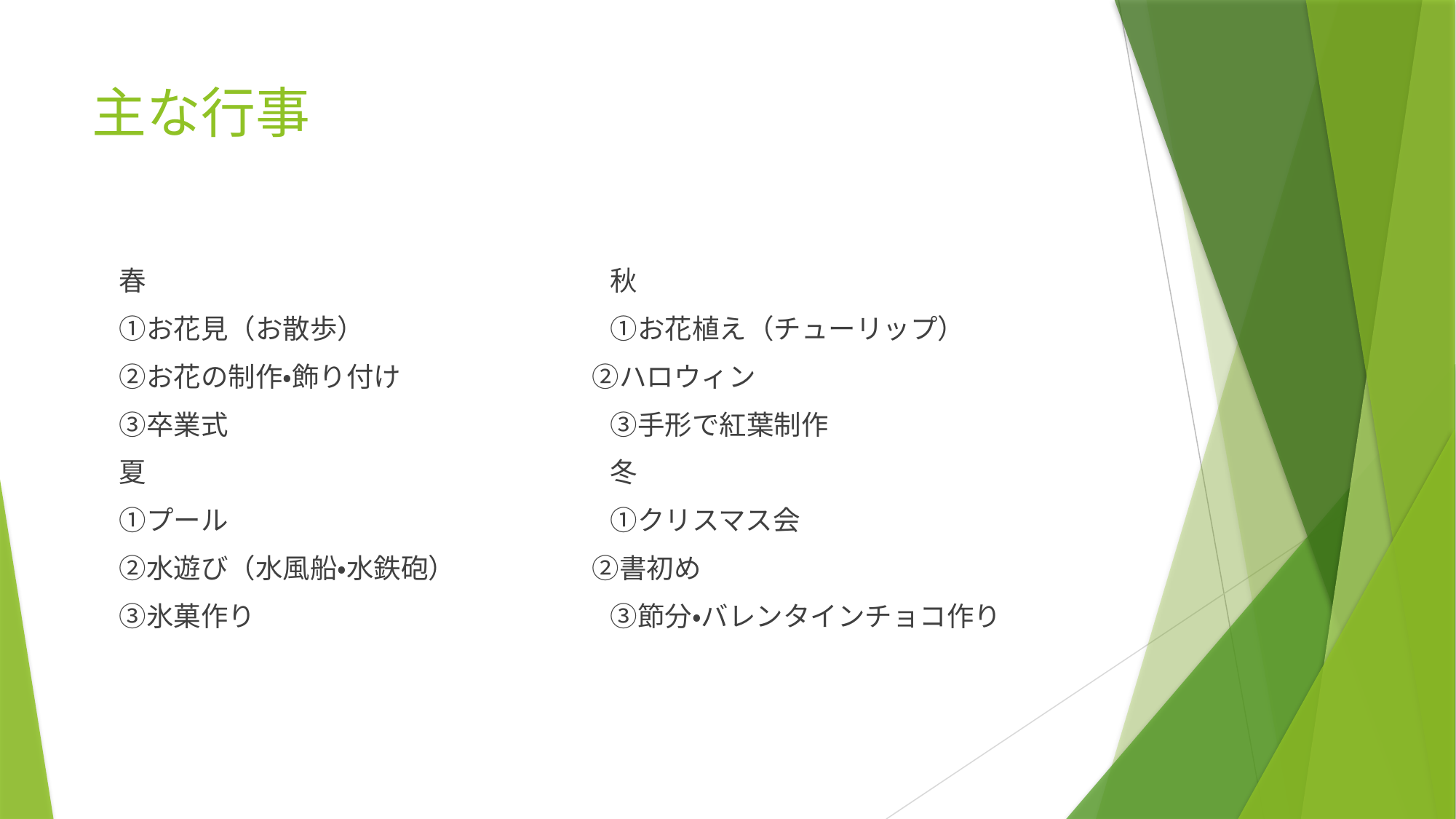

# 主な行事
　春　　　　　　　　　　　　　　　　　秋
　①お花見（お散歩）　　　　　　　　　①お花植え（チューリップ）
　②お花の制作・飾り付け　　　　　　　②ハロウィン
　③卒業式　　　　　　　　　　　　　　③手形で紅葉制作
　夏　　　　　　　　　　　　　　　　　冬
　①プール　　　　　　　　　　　　　　①クリスマス会
　②水遊び（水風船・水鉄砲）　　　　　②書初め
　③氷菓作り　　　　　　　　　　　　　③節分・バレンタインチョコ作り